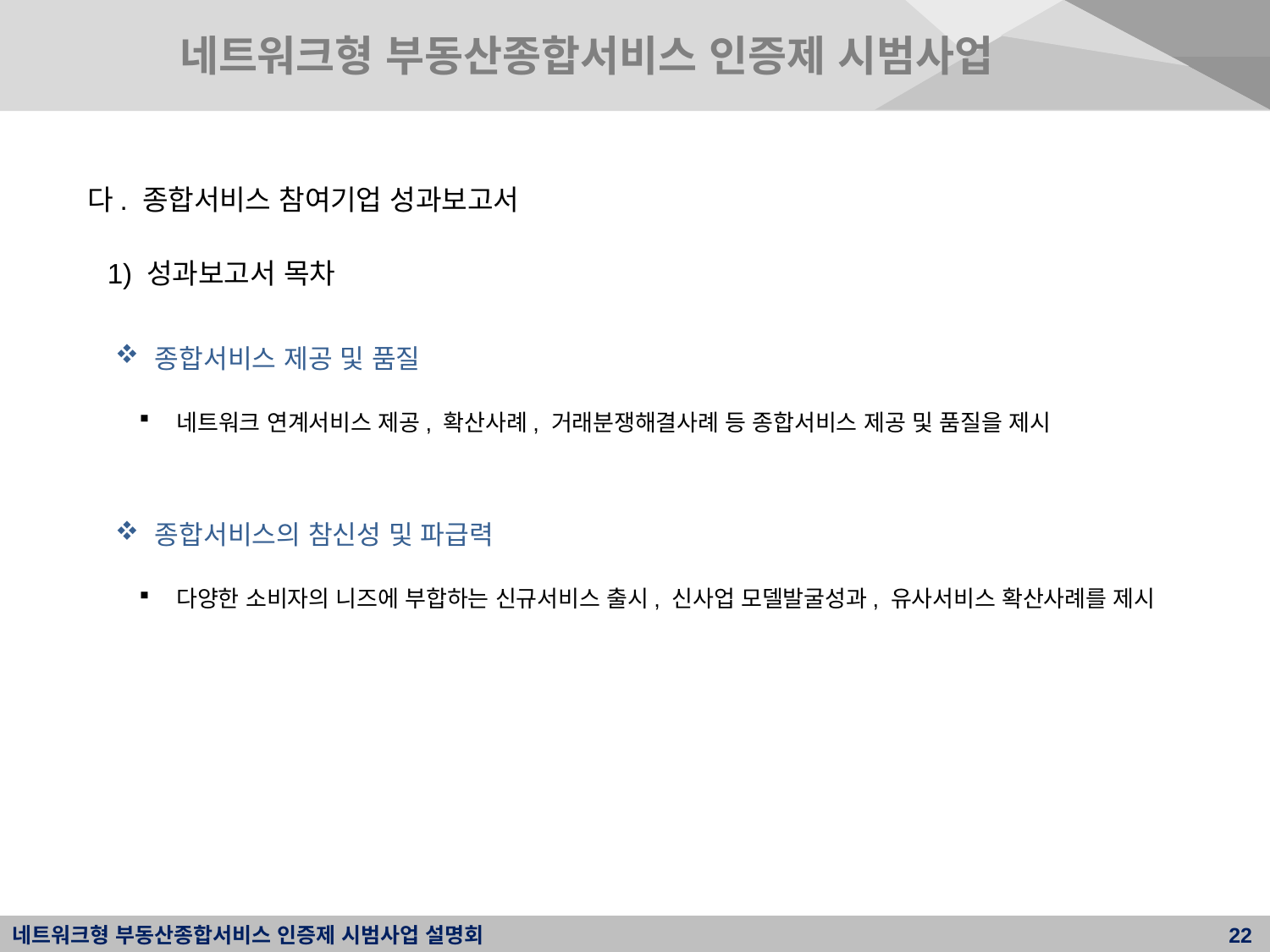

네트워크형 부동산종합서비스 인증제 시범사업
다. 종합서비스 참여기업 성과보고서
1) 성과보고서 목차
종합서비스 제공 및 품질
네트워크 연계서비스 제공, 확산사례, 거래분쟁해결사례 등 종합서비스 제공 및 품질을 제시
종합서비스의 참신성 및 파급력
다양한 소비자의 니즈에 부합하는 신규서비스 출시, 신사업 모델발굴성과, 유사서비스 확산사례를 제시
22